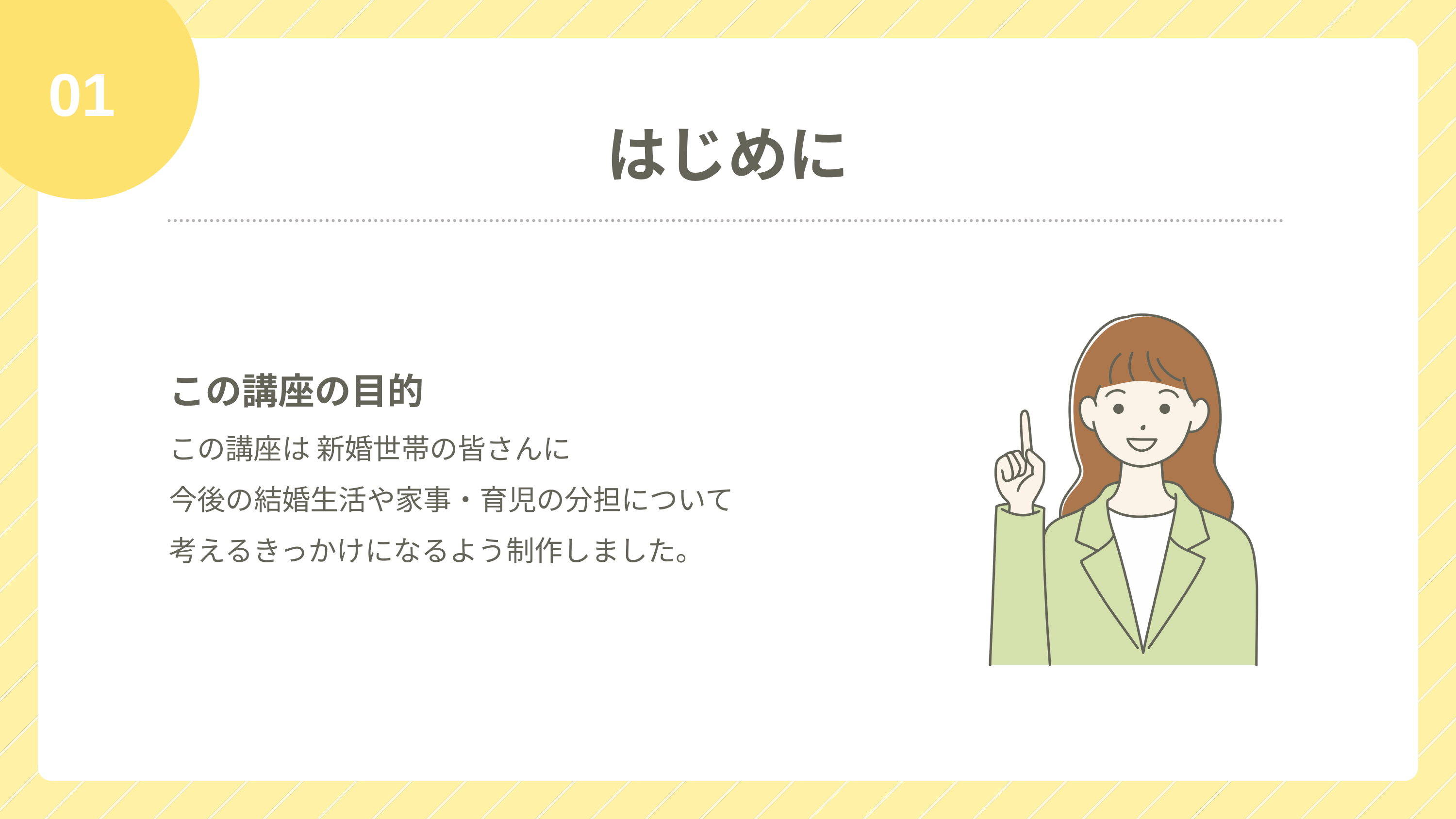

01

はじめに

この講座の目的
この講座は 新婚世帯の皆さんに
今後の結婚生活や家事・育児の分担について
考えるきっかけになるよう制作しました。